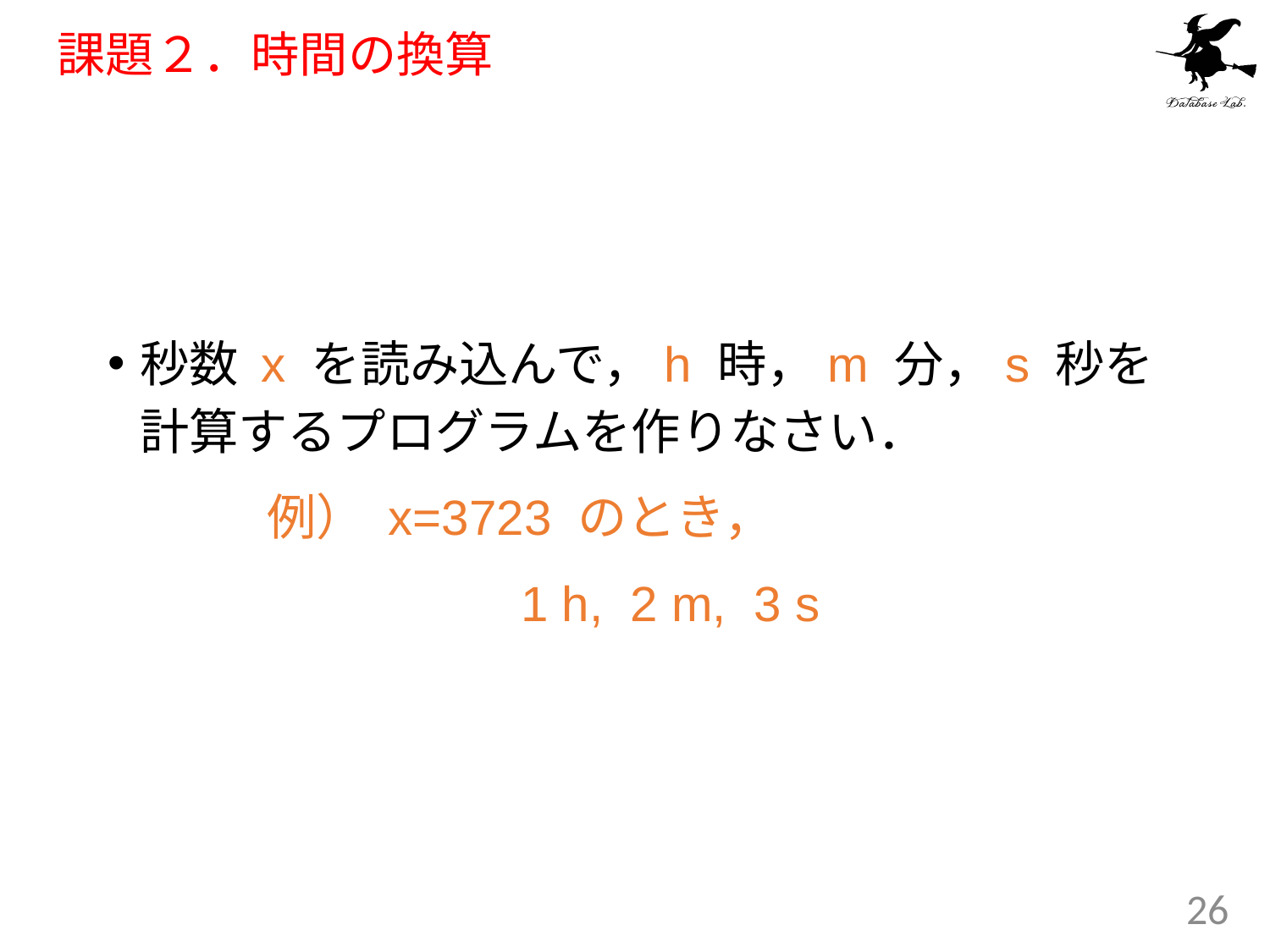

# 課題２．時間の換算
秒数 x を読み込んで，h 時，m 分，s 秒を計算するプログラムを作りなさい．
		例） x=3723 のとき，
   			1 h,  2 m,  3 s
26